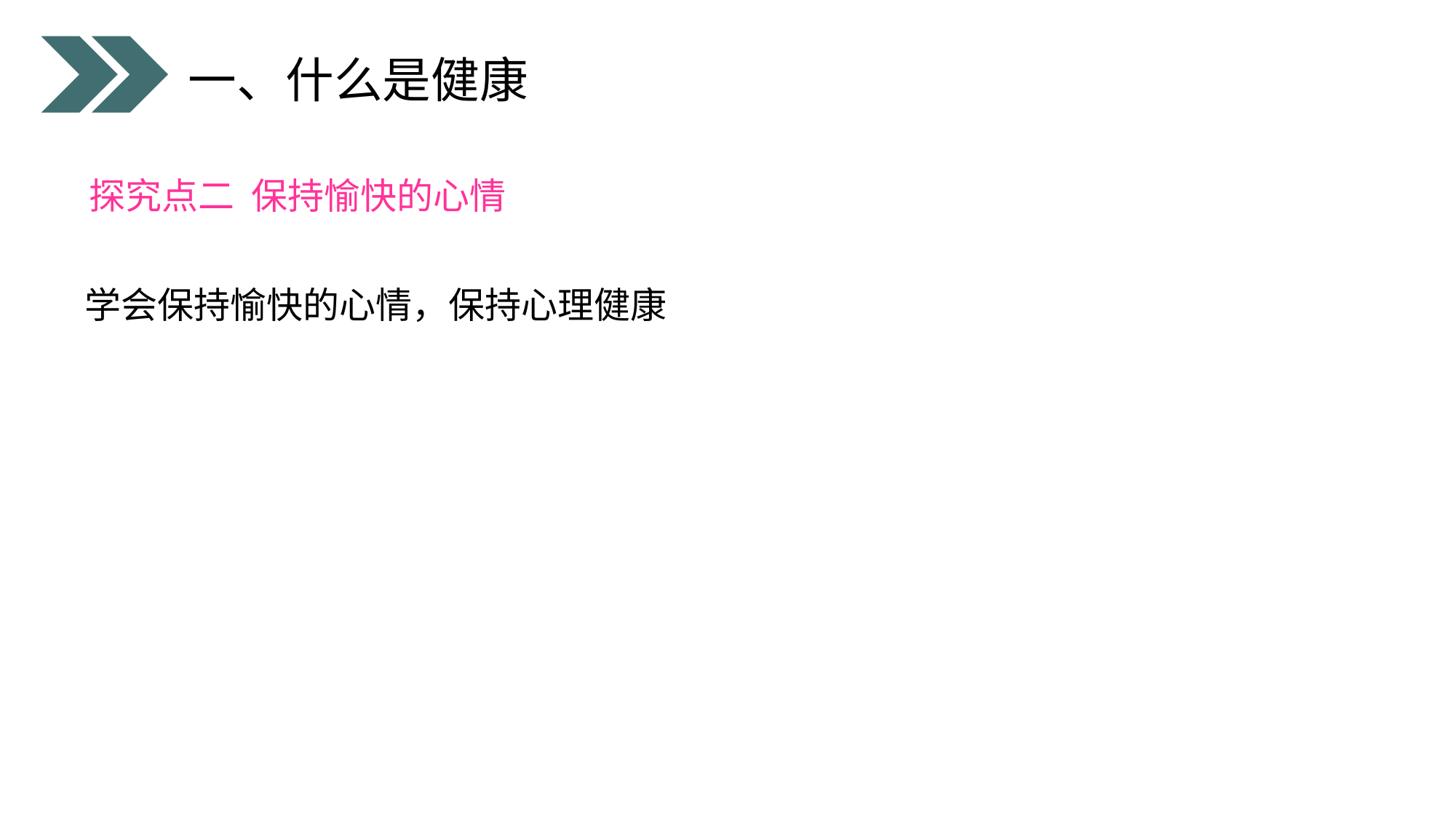

一、什么是健康
探究点二  保持愉快的心情
学会保持愉快的心情，保持心理健康